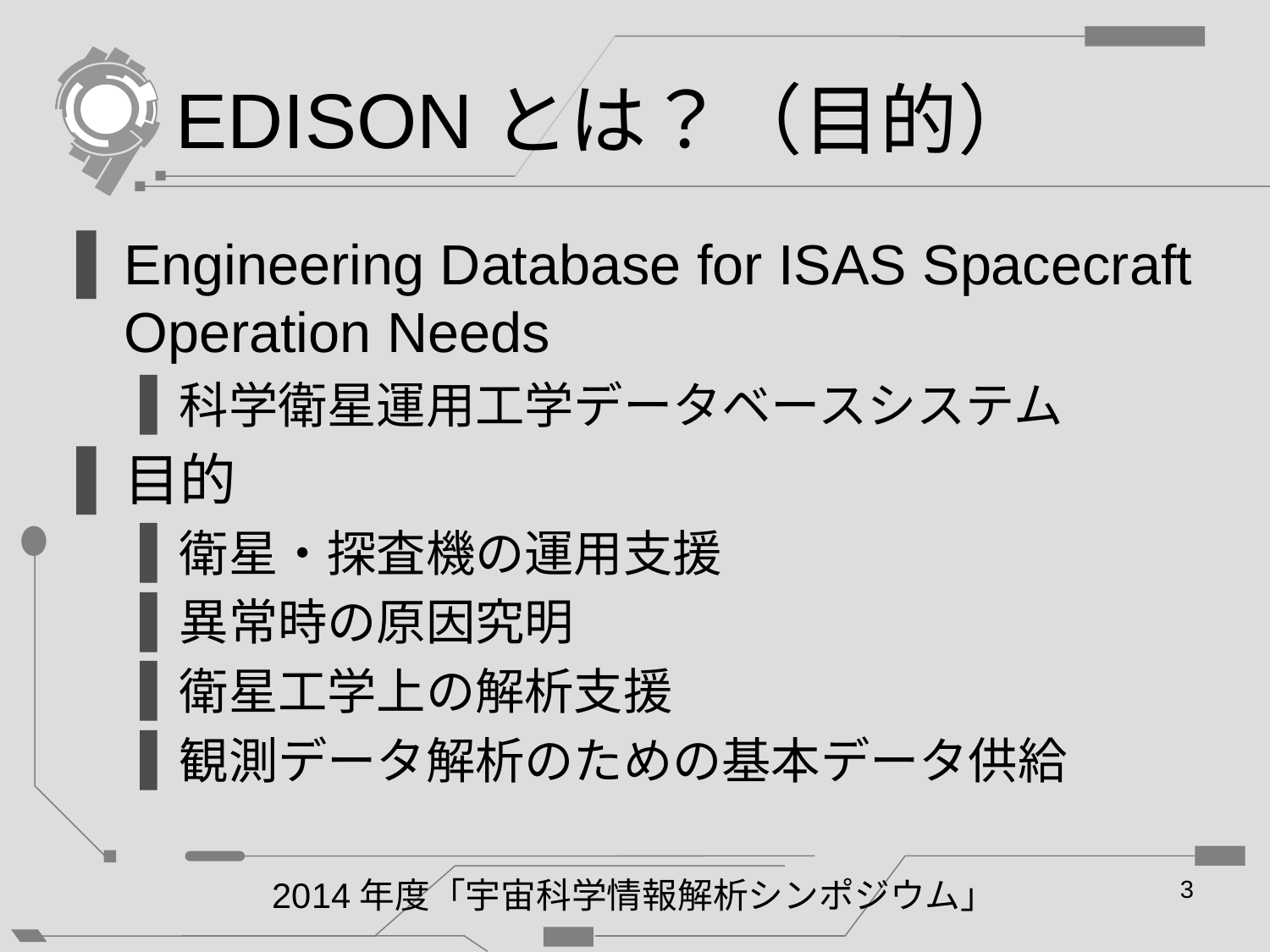

# EDISONとは？（目的）
Engineering Database for ISAS Spacecraft Operation Needs
科学衛星運用工学データベースシステム
目的
衛星・探査機の運用支援
異常時の原因究明
衛星工学上の解析支援
観測データ解析のための基本データ供給
2014年度「宇宙科学情報解析シンポジウム」
3